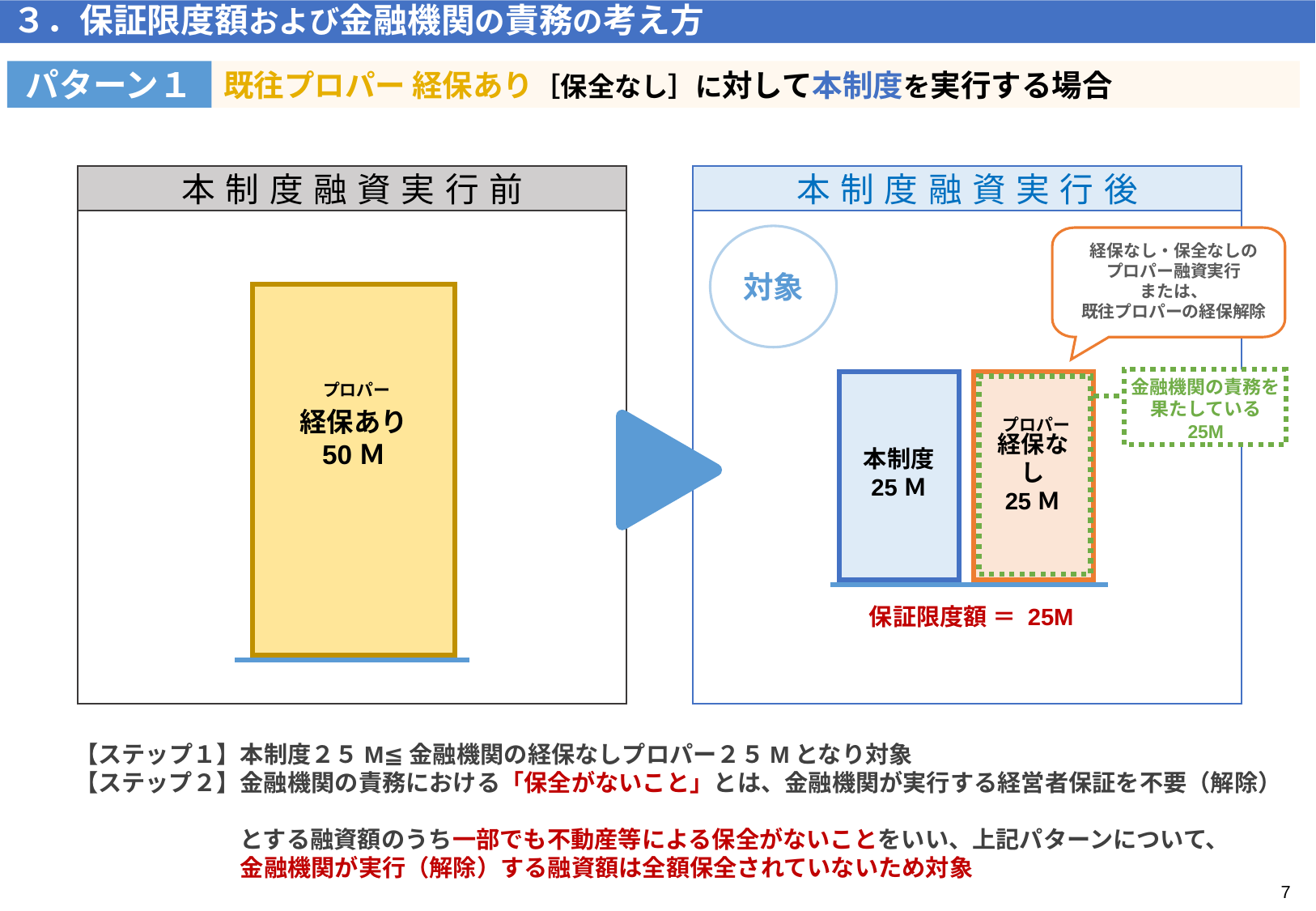

３．保証限度額および金融機関の責務の考え方
パターン１
既往プロパー 経保あり［保全なし］に対して本制度を実行する場合
本制度融資実行前

本制度融資実行後

対象

経保なし・保全なしの
プロパー融資実行
または、
既往プロパーの経保解除
経保あり
50Ｍ

プロパー

金融機関の責務を
果たしている
25M
プロパー

本制度
25Ｍ
経保なし
25Ｍ
保証限度額 ＝ 25M
【ステップ１】本制度２５M≦金融機関の経保なしプロパー２５Mとなり対象
【ステップ２】金融機関の責務における「保全がないこと」とは、金融機関が実行する経営者保証を不要（解除）
　　　　　　　とする融資額のうち一部でも不動産等による保全がないことをいい、上記パターンについて、
　　　　　　　金融機関が実行（解除）する融資額は全額保全されていないため対象
7